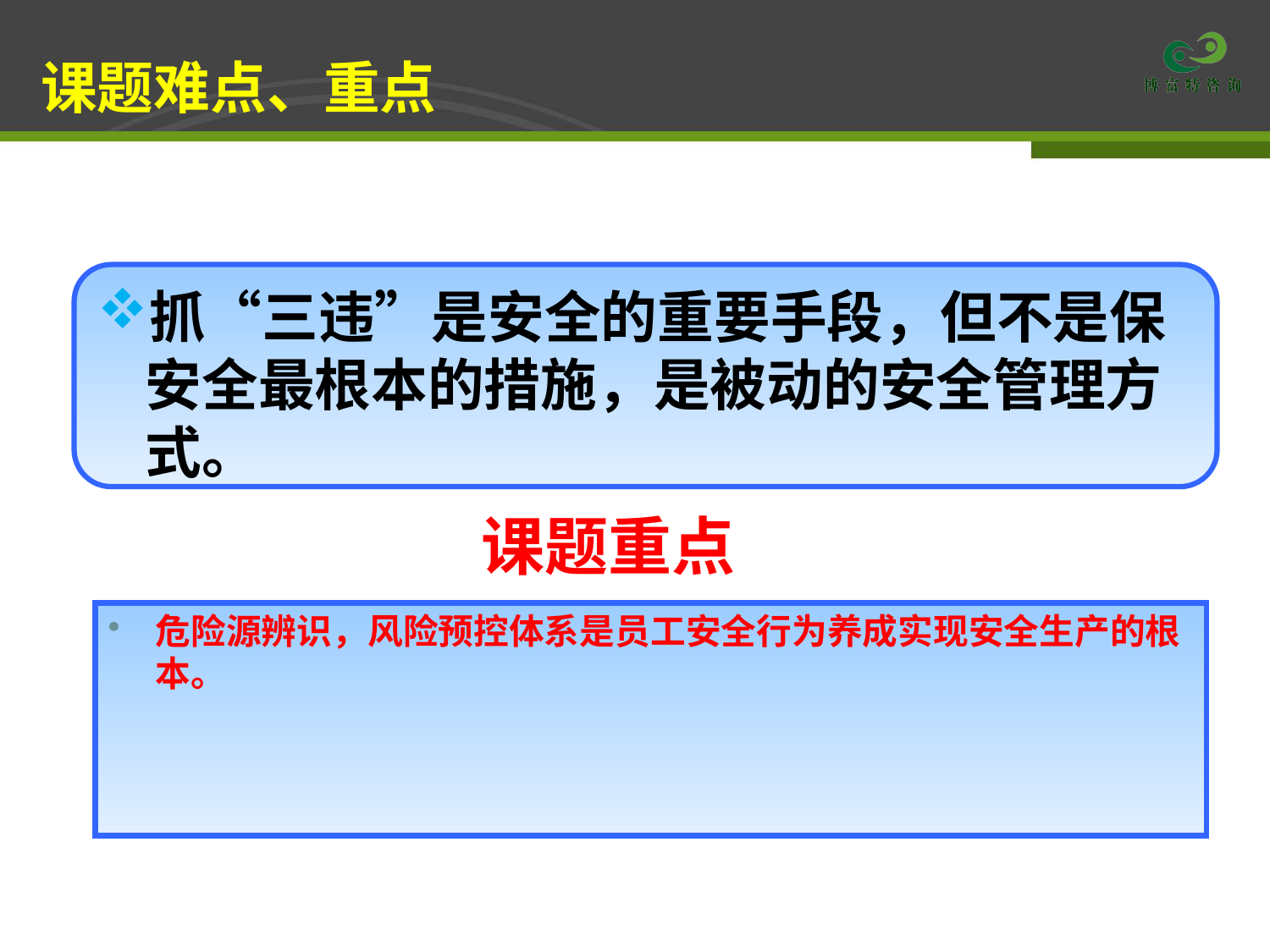

课题难点、重点
# 课题难点

抓“三违”是安全的重要手段，但不是保安全最根本的措施，是被动的安全管理方式。
课题重点

危险源辨识，风险预控体系是员工安全行为养成实现安全生产的根本。
89